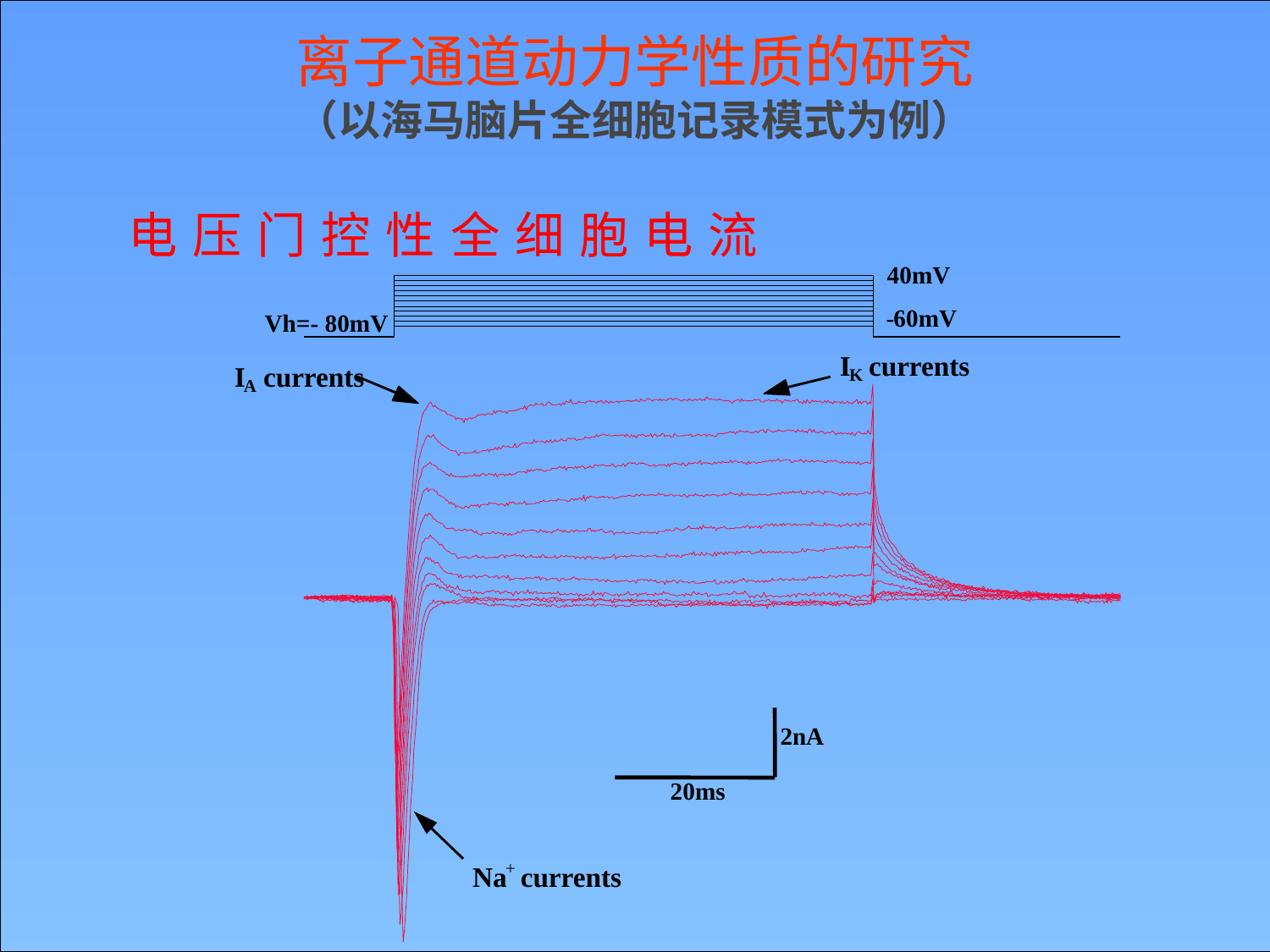

离子通道动力学性质的研究
（以海马脑片全细胞记录模式为例）
电压门控性全细胞电流

 40mV

-
60mV

Vh=- 80mV

I
 currents
I
 currents
K
A

2
nA
20ms

+

Na
currents